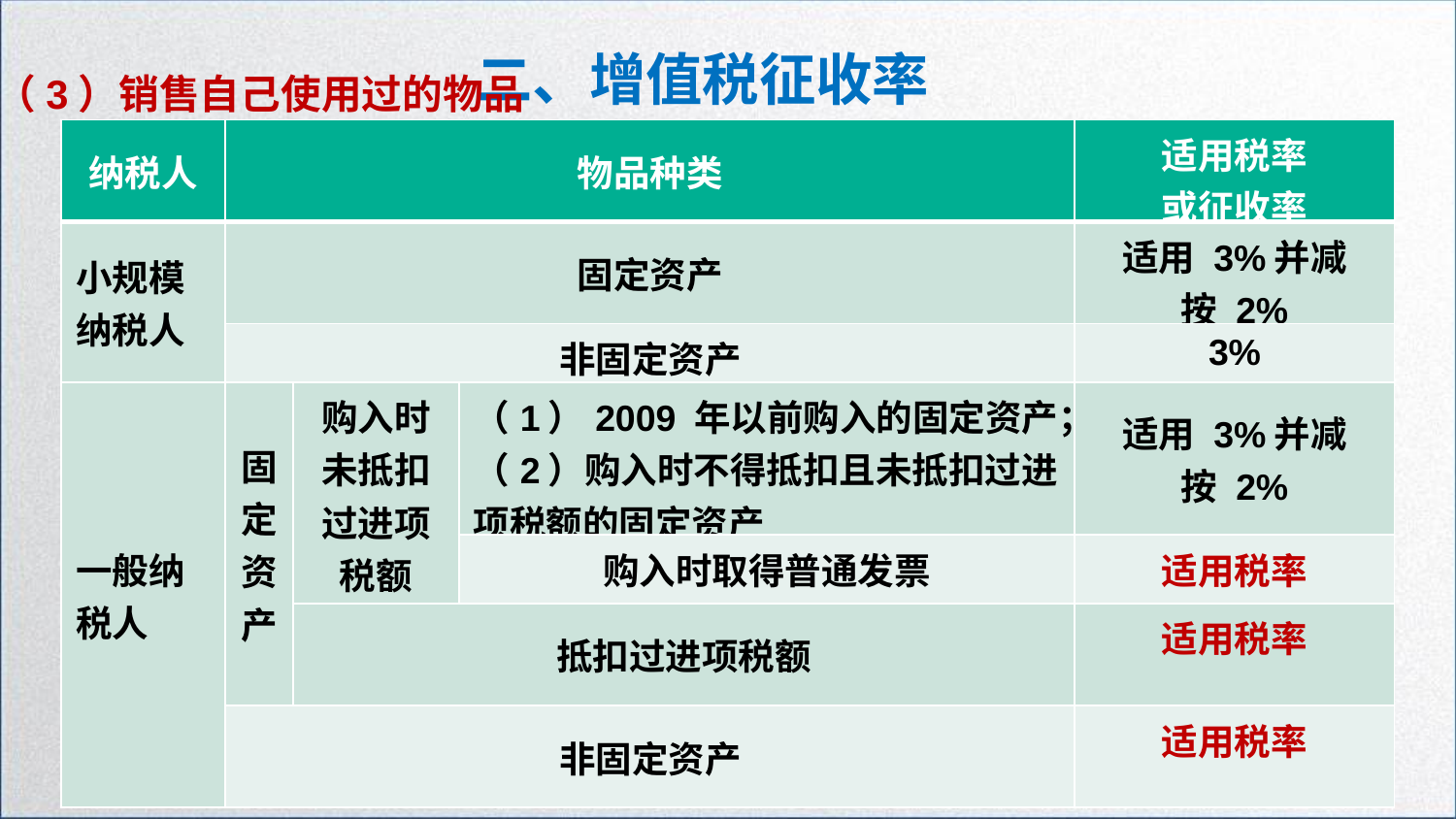

二、增值税征收率
（3）销售自己使用过的物品
| 纳税人 | 物品种类 |  |  | 适用税率 或征收率 |
| --- | --- | --- | --- | --- |
| 小规模纳税人 | 固定资产 |  |  | 适用 3%并减 按 2% |
|  | 非固定资产 |  |  | 3% |
| 一般纳税人 | 固定资产 | 购入时未抵扣过进项税额 | （1）2009 年以前购入的固定资产； （2）购入时不得抵扣且未抵扣过进项税额的固定资产 | 适用 3%并减 按 2% |
|  |  |  | 购入时取得普通发票 | 适用税率 |
|  |  | 抵扣过进项税额 |  | 适用税率 |
|  | 非固定资产 | 3% |  | 适用税率 |
150